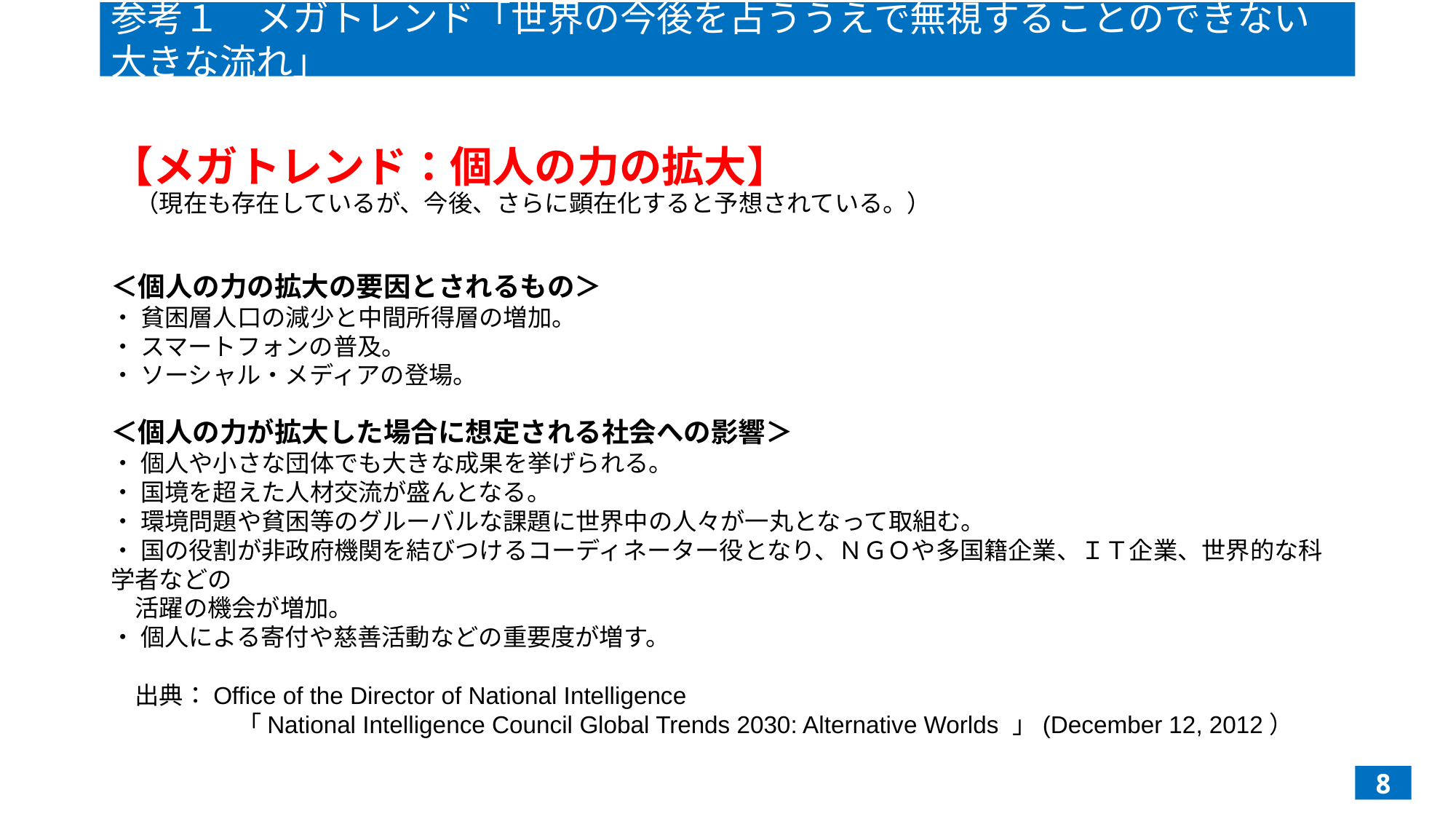

参考１　メガトレンド「世界の今後を占ううえで無視することのできない大きな流れ」
【メガトレンド：個人の力の拡大】
　（現在も存在しているが、今後、さらに顕在化すると予想されている。）

＜個人の力の拡大の要因とされるもの＞
・ 貧困層人口の減少と中間所得層の増加。
・ スマートフォンの普及。
・ ソーシャル・メディアの登場。

＜個人の力が拡大した場合に想定される社会への影響＞
・ 個人や小さな団体でも大きな成果を挙げられる。
・ 国境を超えた人材交流が盛んとなる。
・ 環境問題や貧困等のグルーバルな課題に世界中の人々が一丸となって取組む。
・ 国の役割が非政府機関を結びつけるコーディネーター役となり、ＮＧＯや多国籍企業、ＩＴ企業、世界的な科学者などの
　活躍の機会が増加。
・ 個人による寄付や慈善活動などの重要度が増す。

　出典：Office of the Director of National Intelligence
　　　　　 「National Intelligence Council Global Trends 2030: Alternative Worlds 」(December 12, 2012）
8